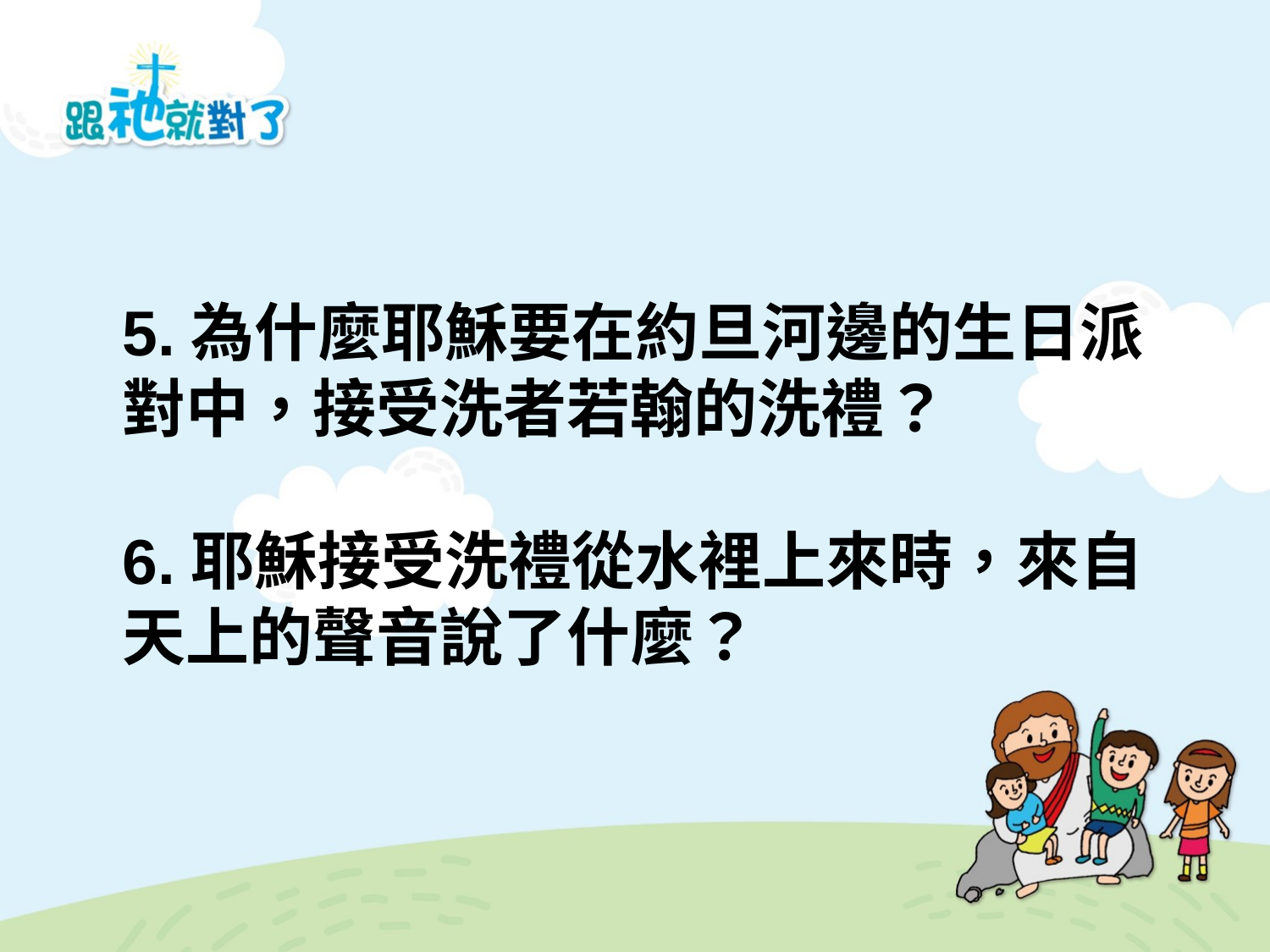

5.為什麼耶穌要在約旦河邊的生日派對中，接受洗者若翰的洗禮？

6.耶穌接受洗禮從水裡上來時，來自天上的聲音說了什麼？